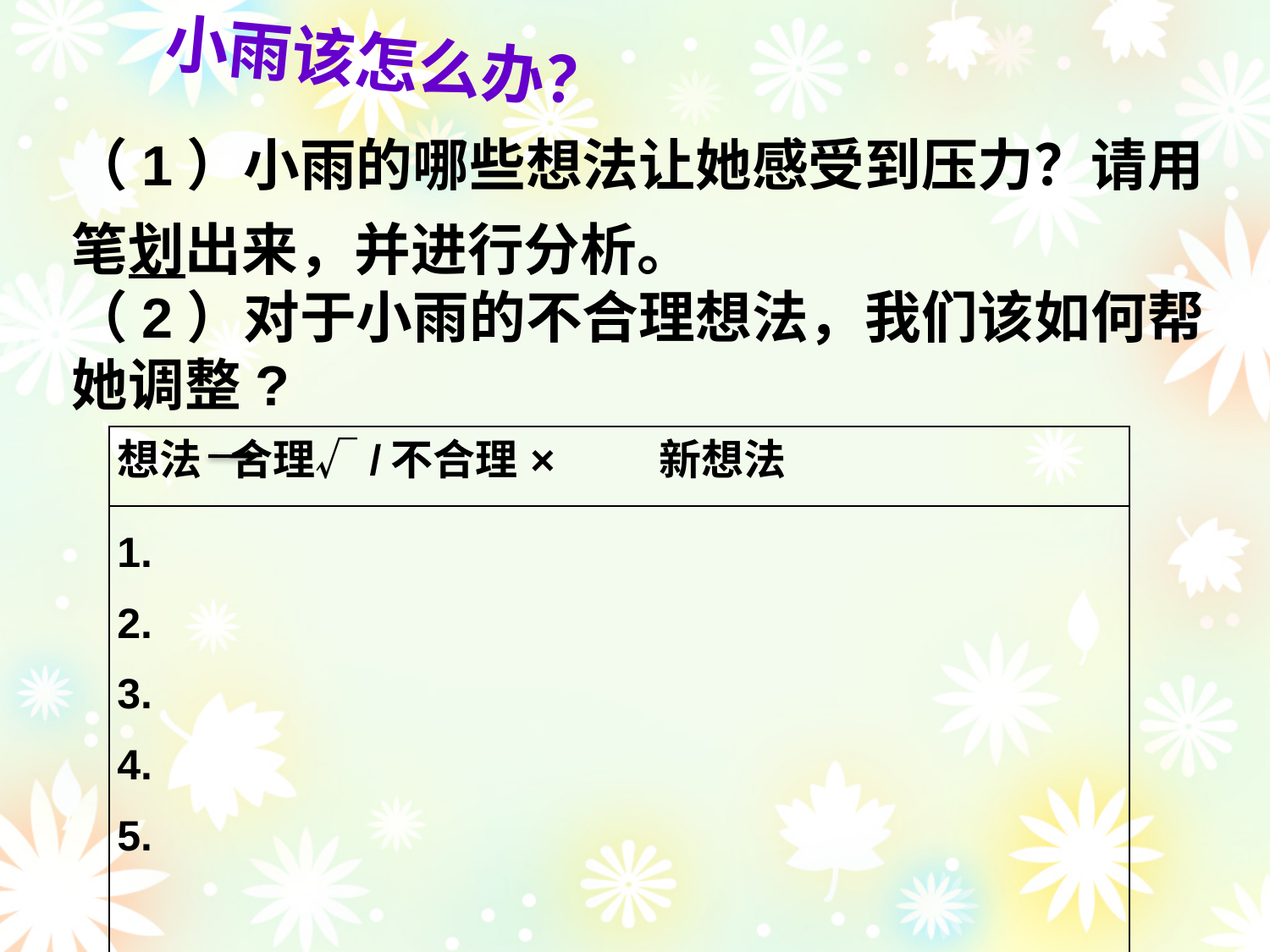

# 小雨该怎么办？
（1）小雨的哪些想法让她感受到压力？请用笔划出来，并进行分析。
（2）对于小雨的不合理想法，我们该如何帮她调整?
| 想法 合理√/不合理× 新想法 |
| --- |
| 1. 2. 3. 4. 5. |